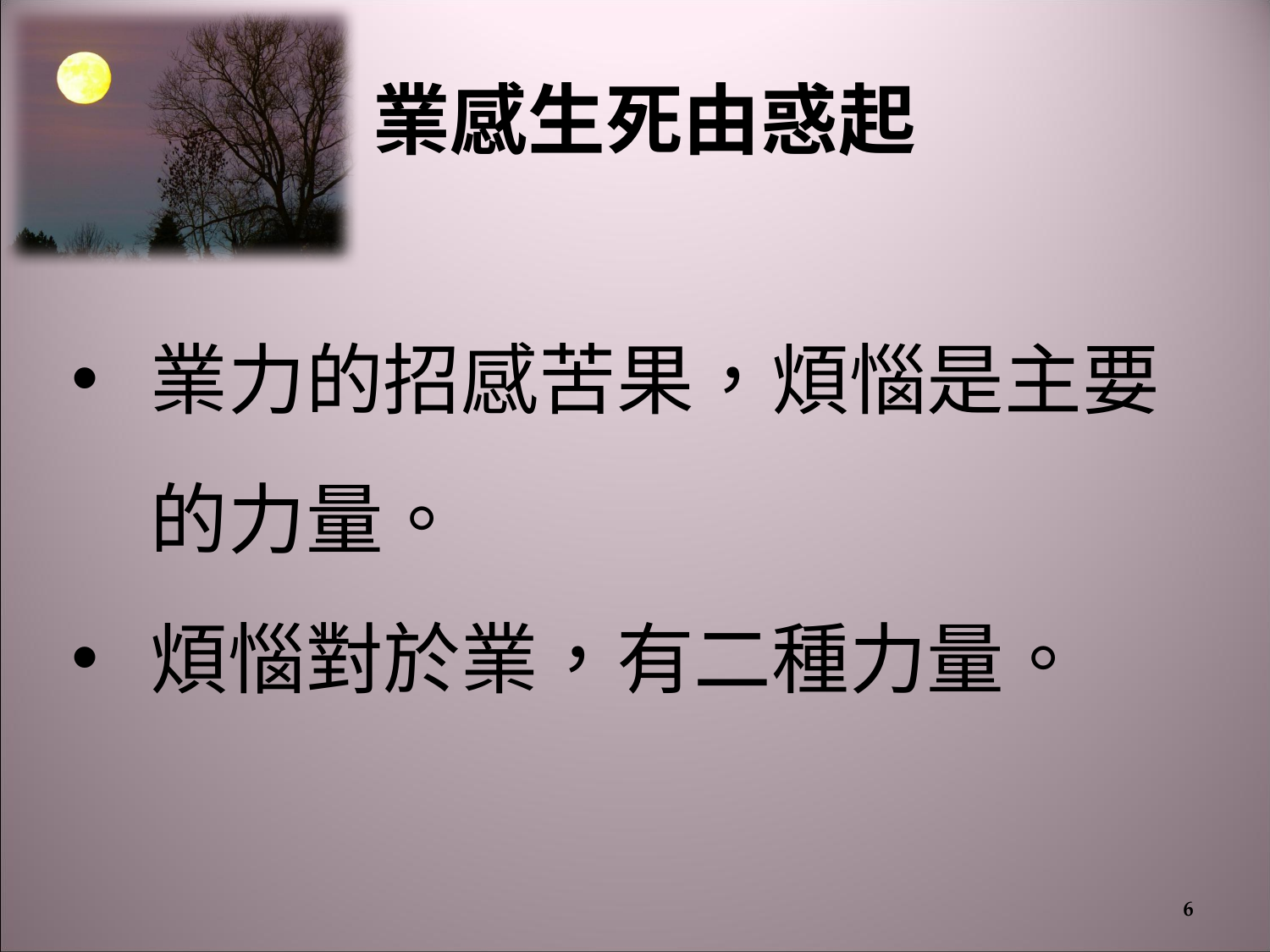

# 業感生死由惑起
業力的招感苦果，煩惱是主要的力量。
煩惱對於業，有二種力量。
6